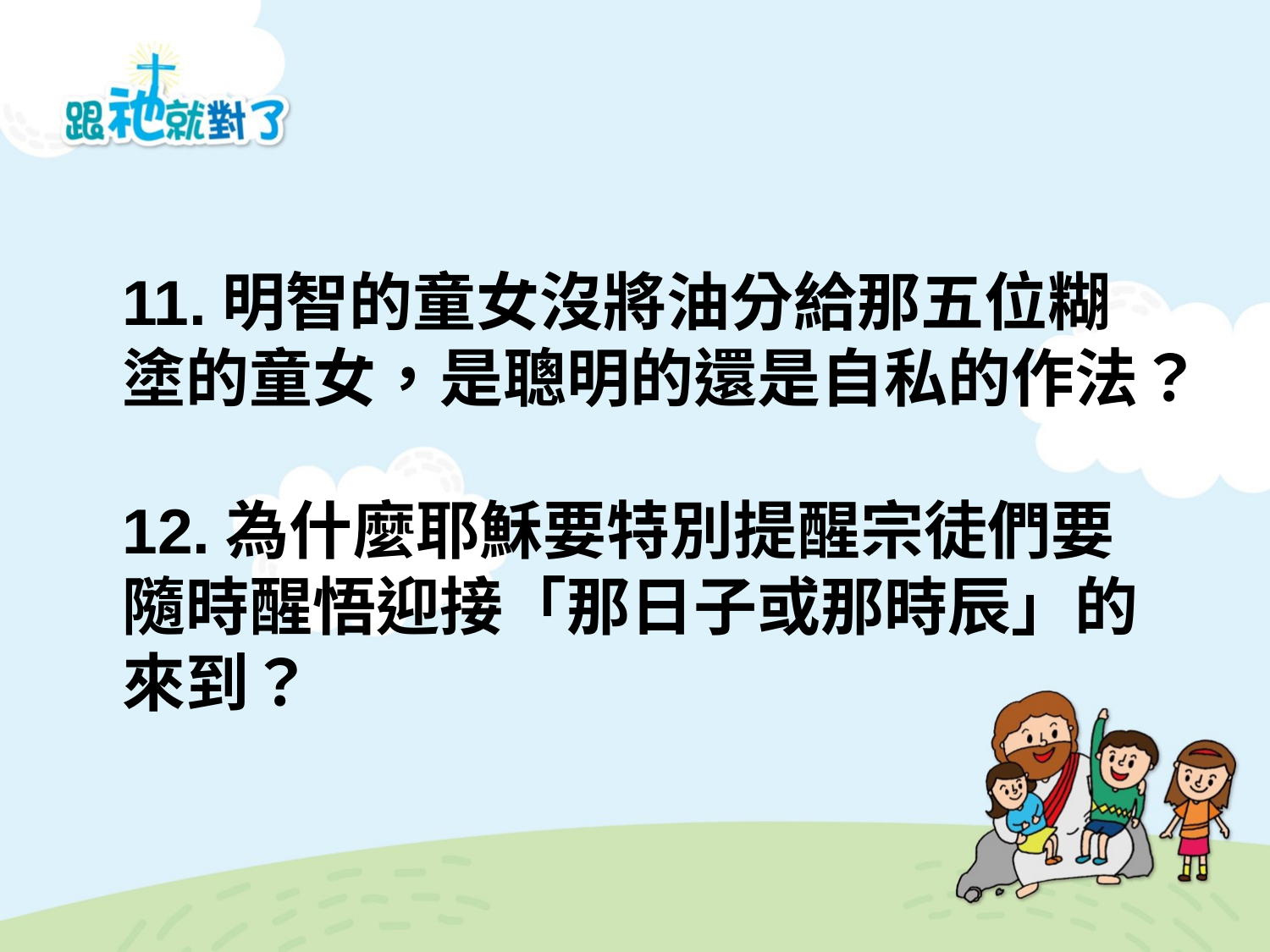

11.明智的童女沒將油分給那五位糊塗的童女，是聰明的還是自私的作法？

12.為什麼耶穌要特別提醒宗徒們要隨時醒悟迎接「那日子或那時辰」的來到？